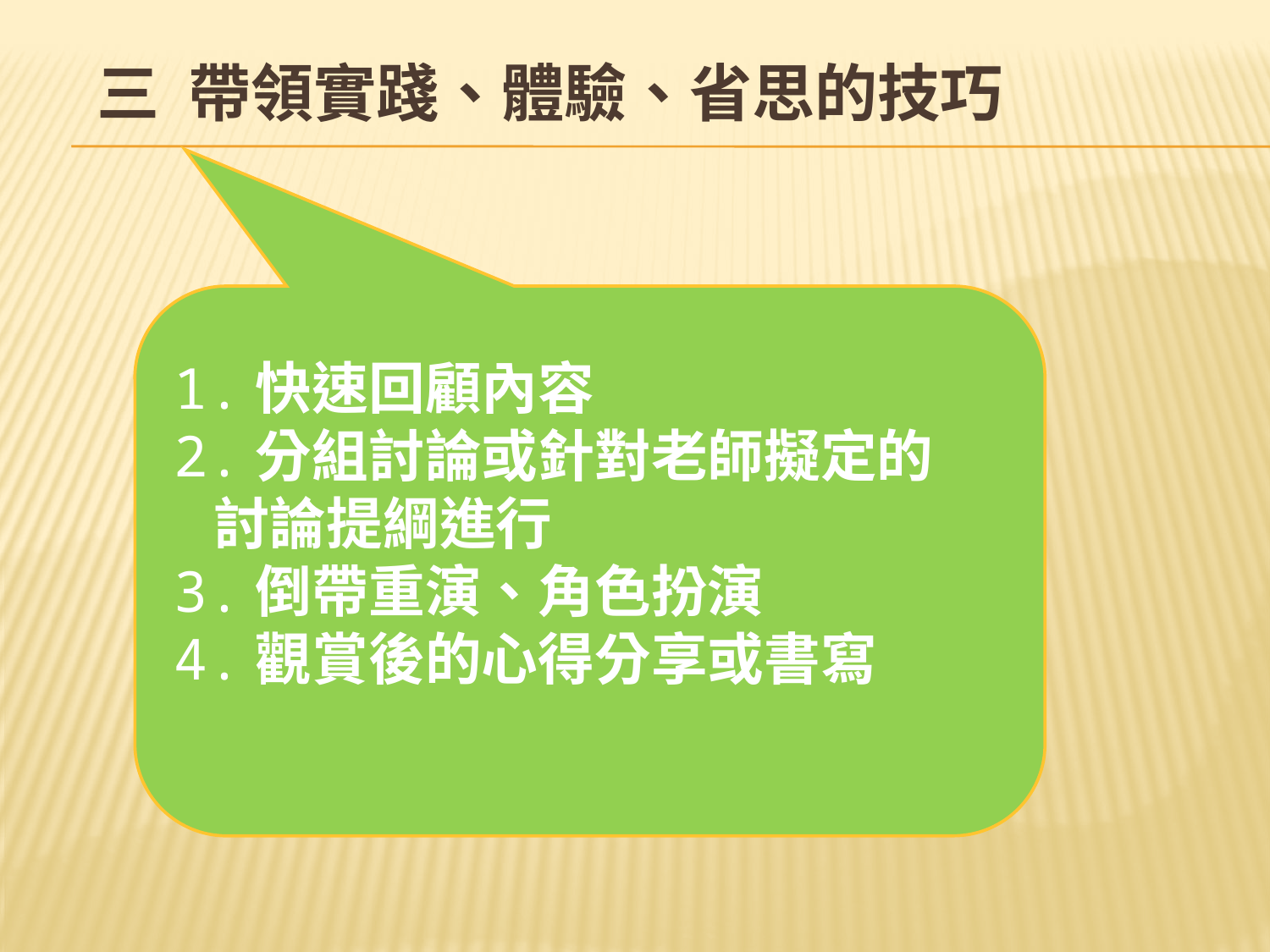

# 三  帶領實踐、體驗、省思的技巧
1.快速回顧內容
2.分組討論或針對老師擬定的
  討論提綱進行
3.倒帶重演、角色扮演
4.觀賞後的心得分享或書寫